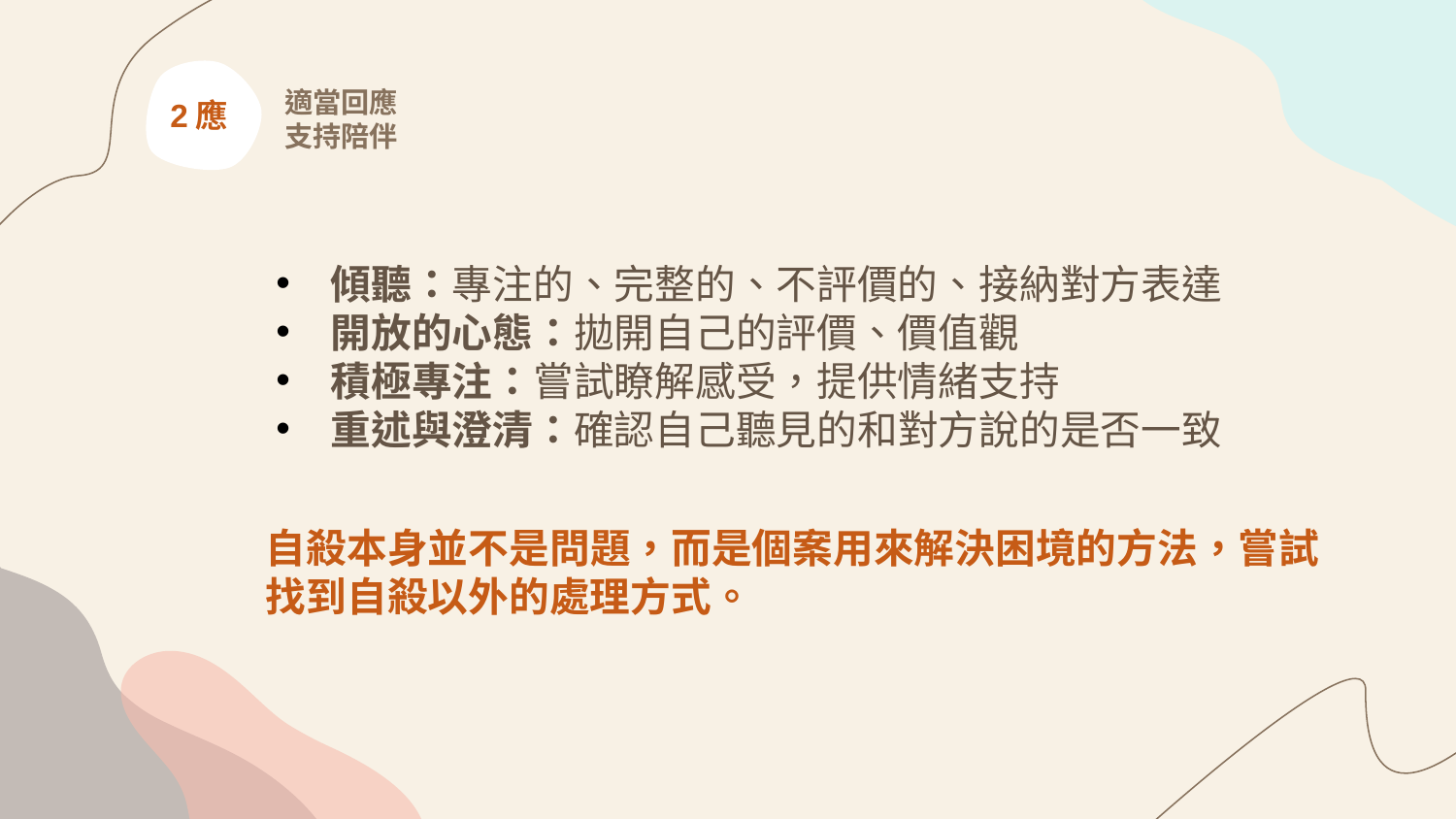

2應
適當回應
支持陪伴
傾聽：專注的、完整的、不評價的、接納對方表達
開放的心態：拋開自己的評價、價值觀
積極專注：嘗試瞭解感受，提供情緒支持
重述與澄清：確認自己聽見的和對方說的是否一致
自殺本身並不是問題，而是個案用來解決困境的方法，嘗試找到自殺以外的處理方式。